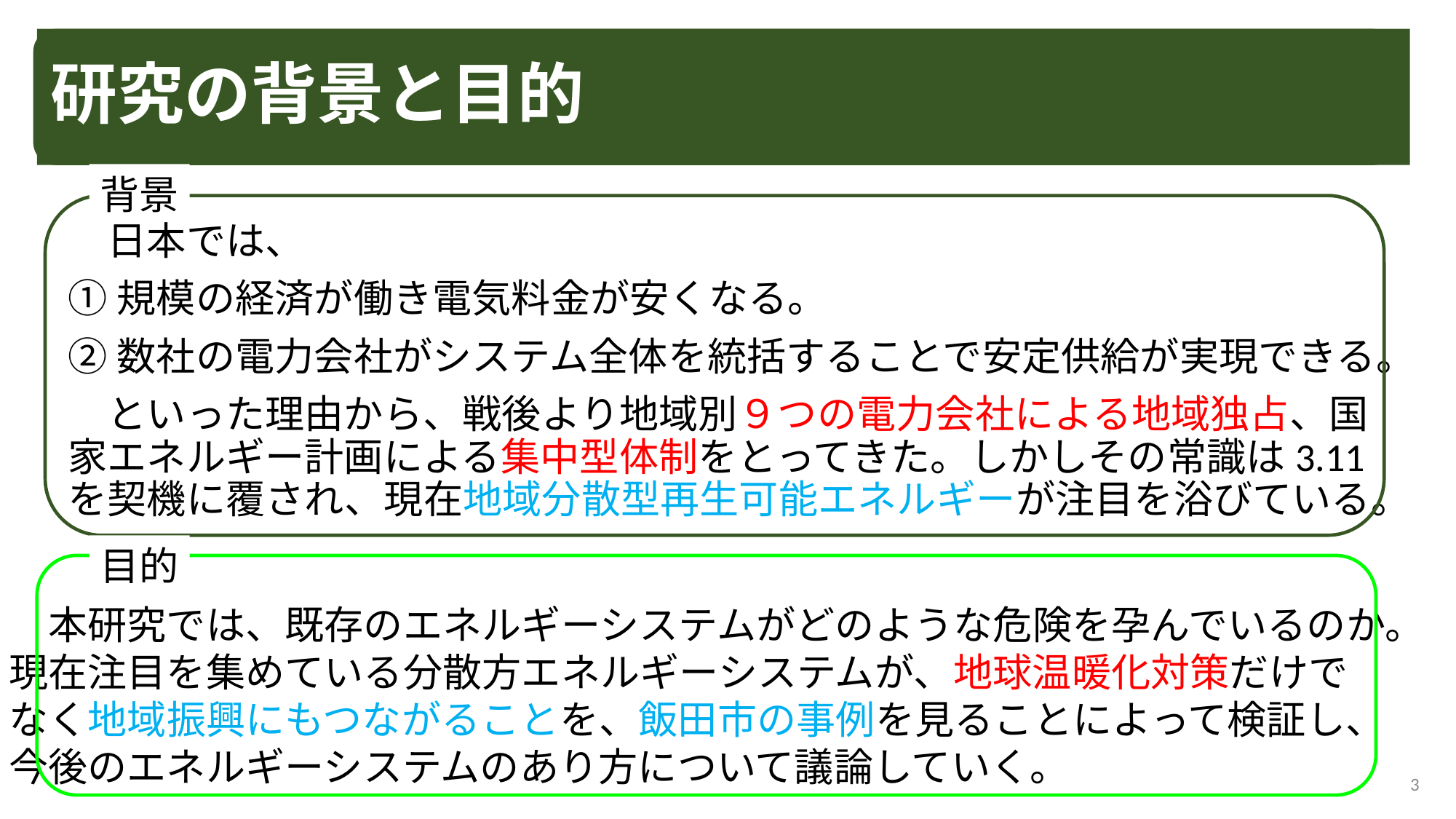

研究の背景と目的
# 研究の背景と目的
背景

　日本では、
①規模の経済が働き電気料金が安くなる。
②数社の電力会社がシステム全体を統括することで安定供給が実現できる。
　といった理由から、戦後より地域別９つの電力会社による地域独占、国家エネルギー計画による集中型体制をとってきた。しかしその常識は3.11を契機に覆され、現在地域分散型再生可能エネルギーが注目を浴びている。
目的

　本研究では、既存のエネルギーシステムがどのような危険を孕んでいるのか。
現在注目を集めている分散方エネルギーシステムが、地球温暖化対策だけで
なく地域振興にもつながることを、飯田市の事例を見ることによって検証し、
今後のエネルギーシステムのあり方について議論していく。
3